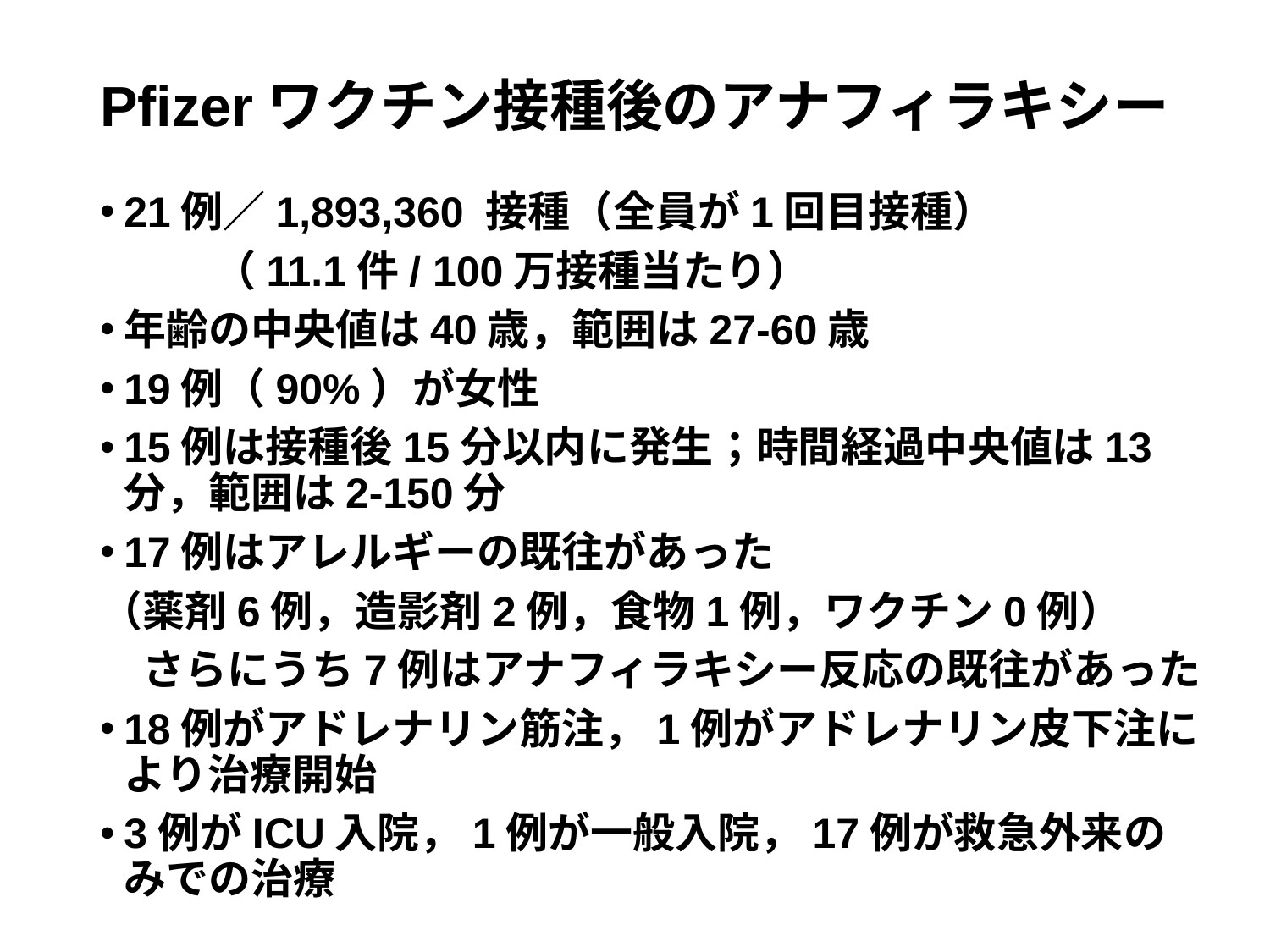

# Pfizerワクチン接種後のアナフィラキシー
21例／1,893,360 接種（全員が1回目接種）
  　　（11.1件/ 100万接種当たり）
年齢の中央値は40歳，範囲は27-60歳
19例（90%）が女性
15例は接種後15分以内に発生；時間経過中央値は13分，範囲は2-150分
17例はアレルギーの既往があった
（薬剤6例，造影剤2例，食物1例，ワクチン0例）
　さらにうち7例はアナフィラキシー反応の既往があった
18例がアドレナリン筋注，1例がアドレナリン皮下注により治療開始
3例がICU入院，1例が一般入院，17例が救急外来のみでの治療